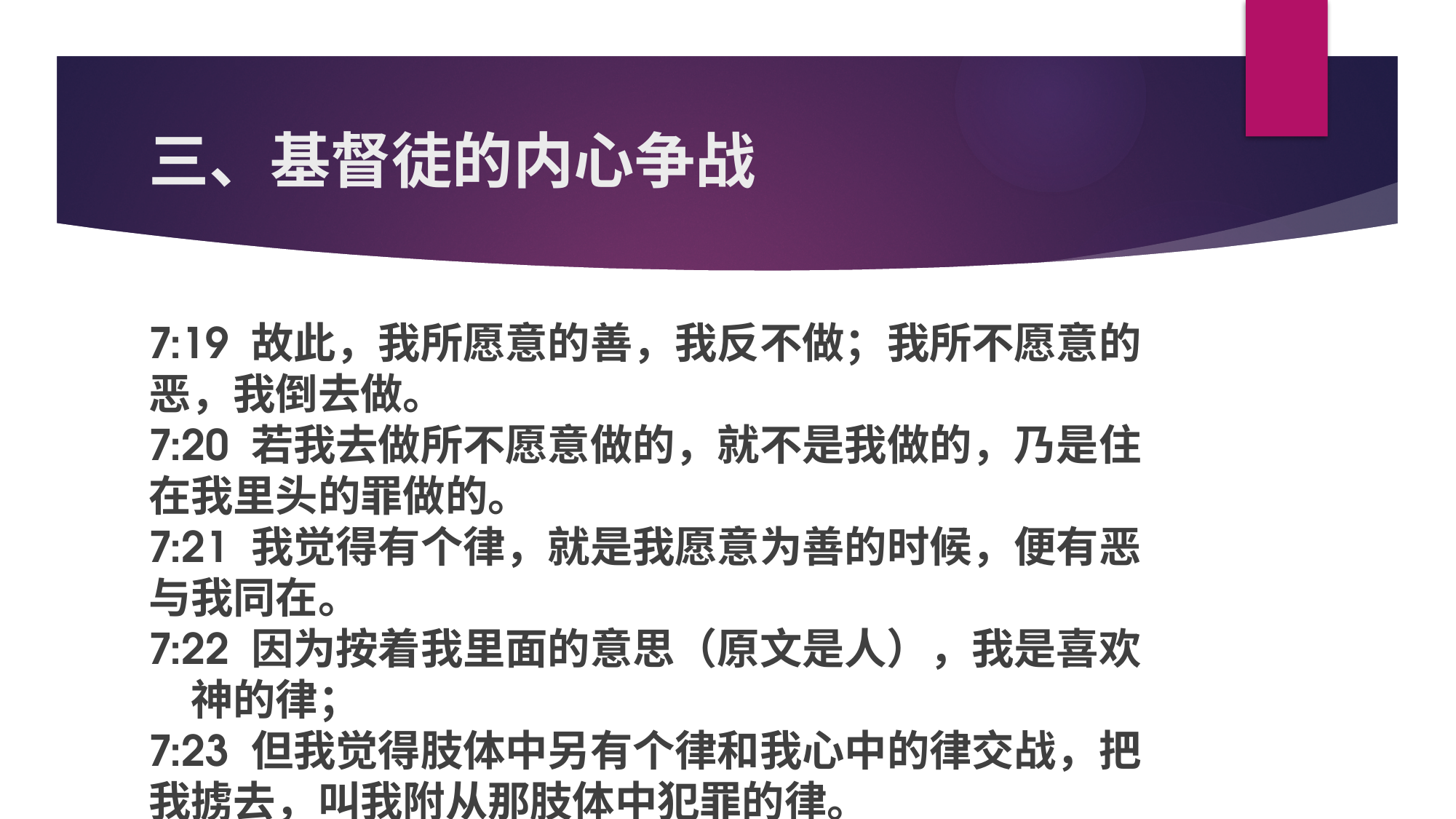

# 三、基督徒的内心争战
7:19 故此，我所愿意的善，我反不做；我所不愿意的恶，我倒去做。
7:20 若我去做所不愿意做的，就不是我做的，乃是住在我里头的罪做的。
7:21 我觉得有个律，就是我愿意为善的时候，便有恶与我同在。
7:22 因为按着我里面的意思（原文是人），我是喜欢　神的律；
7:23 但我觉得肢体中另有个律和我心中的律交战，把我掳去，叫我附从那肢体中犯罪的律。